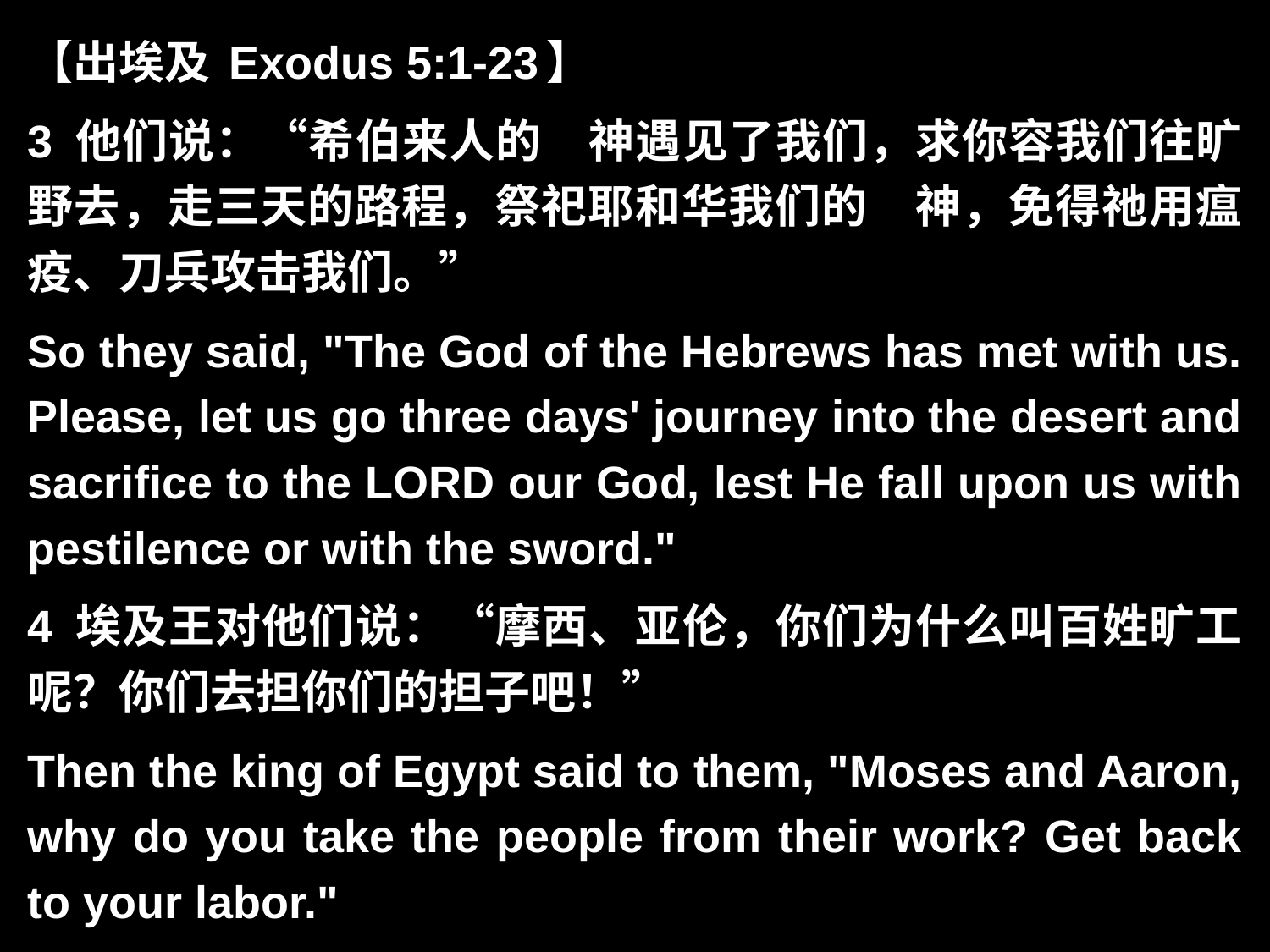

【出埃及 Exodus 5:1-23】
3 他们说：“希伯来人的　神遇见了我们，求你容我们往旷野去，走三天的路程，祭祀耶和华我们的　神，免得祂用瘟疫、刀兵攻击我们。”
So they said, "The God of the Hebrews has met with us. Please, let us go three days' journey into the desert and sacrifice to the LORD our God, lest He fall upon us with pestilence or with the sword."
4 埃及王对他们说：“摩西、亚伦，你们为什么叫百姓旷工呢？你们去担你们的担子吧！”
Then the king of Egypt said to them, "Moses and Aaron, why do you take the people from their work? Get back to your labor."